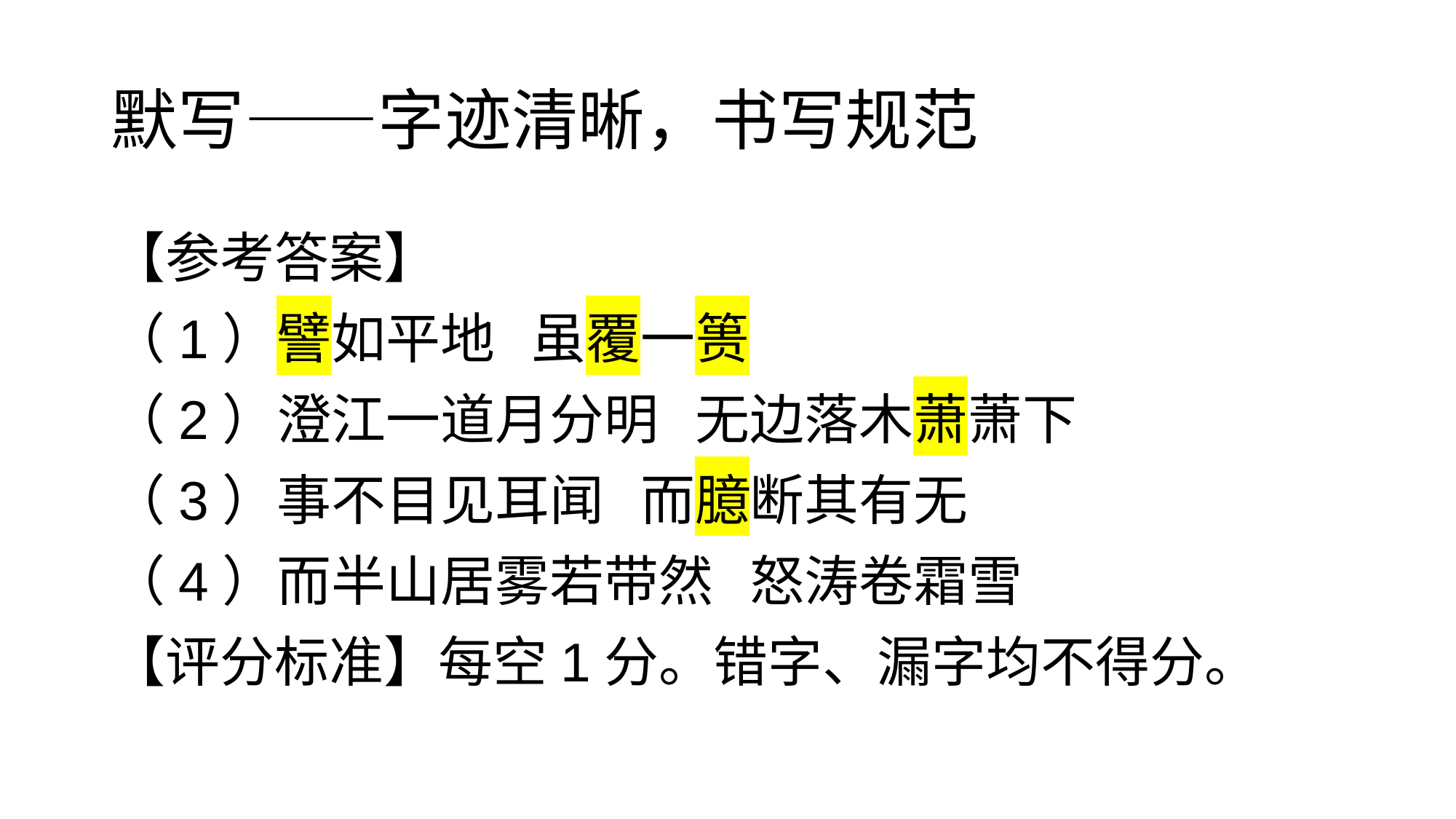

# 默写——字迹清晰，书写规范
【参考答案】
（1）譬如平地   虽覆一篑
（2）澄江一道月分明   无边落木萧萧下
（3）事不目见耳闻   而臆断其有无
（4）而半山居雾若带然   怒涛卷霜雪
【评分标准】每空1分。错字、漏字均不得分。